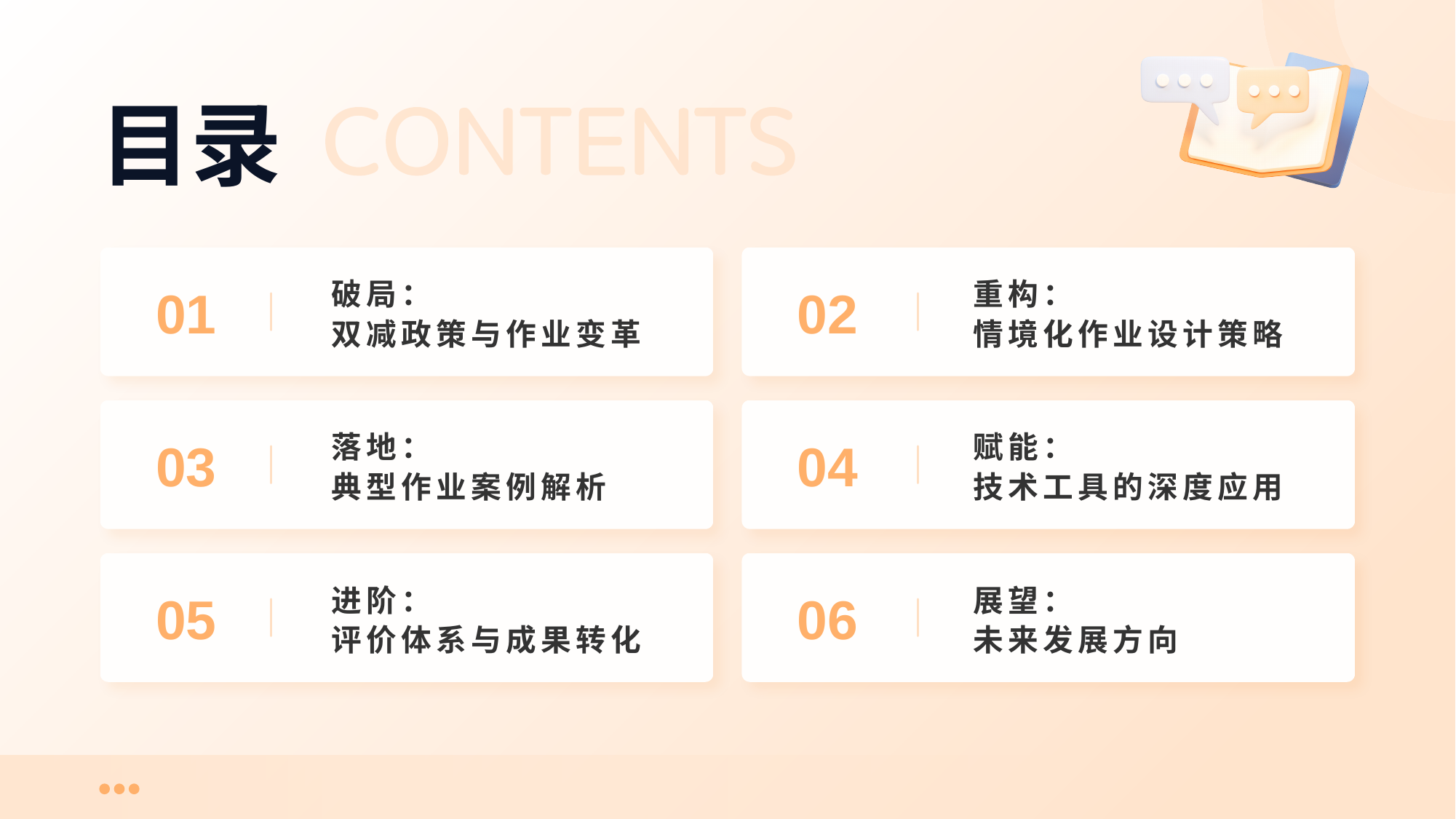

# 目录

破局：
双减政策与作业变革
重构：
情境化作业设计策略
01
02

落地：
典型作业案例解析
赋能：
技术工具的深度应用
03
04

进阶：
评价体系与成果转化
展望：
未来发展方向
05
06